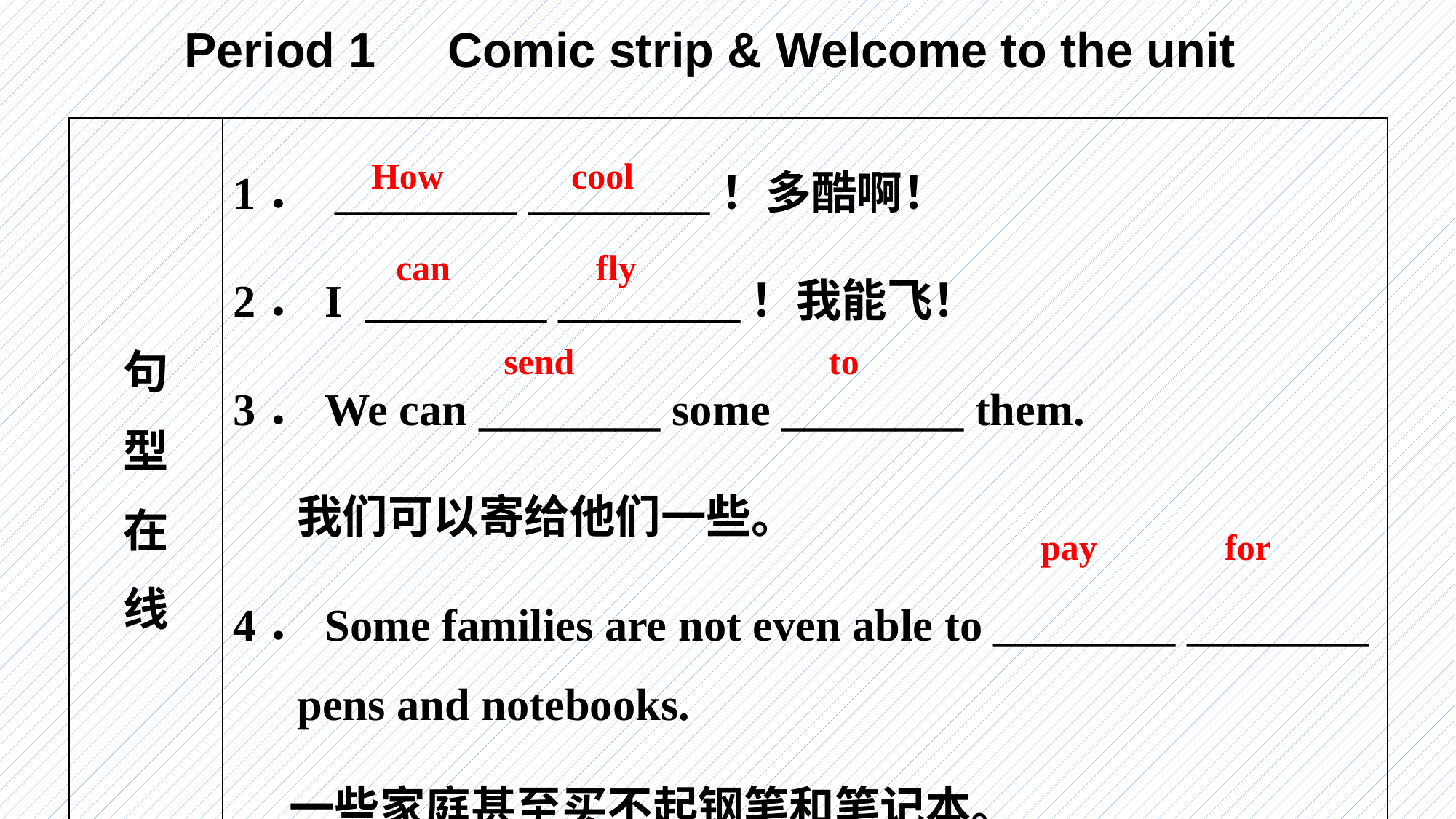

Period 1　Comic strip & Welcome to the unit
| 句 型 在 线 | 1． \_\_\_\_\_\_\_\_ \_\_\_\_\_\_\_\_！多酷啊！ 2．I \_\_\_\_\_\_\_\_ \_\_\_\_\_\_\_\_！我能飞！ 3．We can \_\_\_\_\_\_\_\_ some \_\_\_\_\_\_\_\_ them. 我们可以寄给他们一些。 4．Some families are not even able to \_\_\_\_\_\_\_\_ \_\_\_\_\_\_\_\_ pens and notebooks. 　 一些家庭甚至买不起钢笔和笔记本。 |
| --- | --- |
How              cool
can                fly
send                            to

pay              for